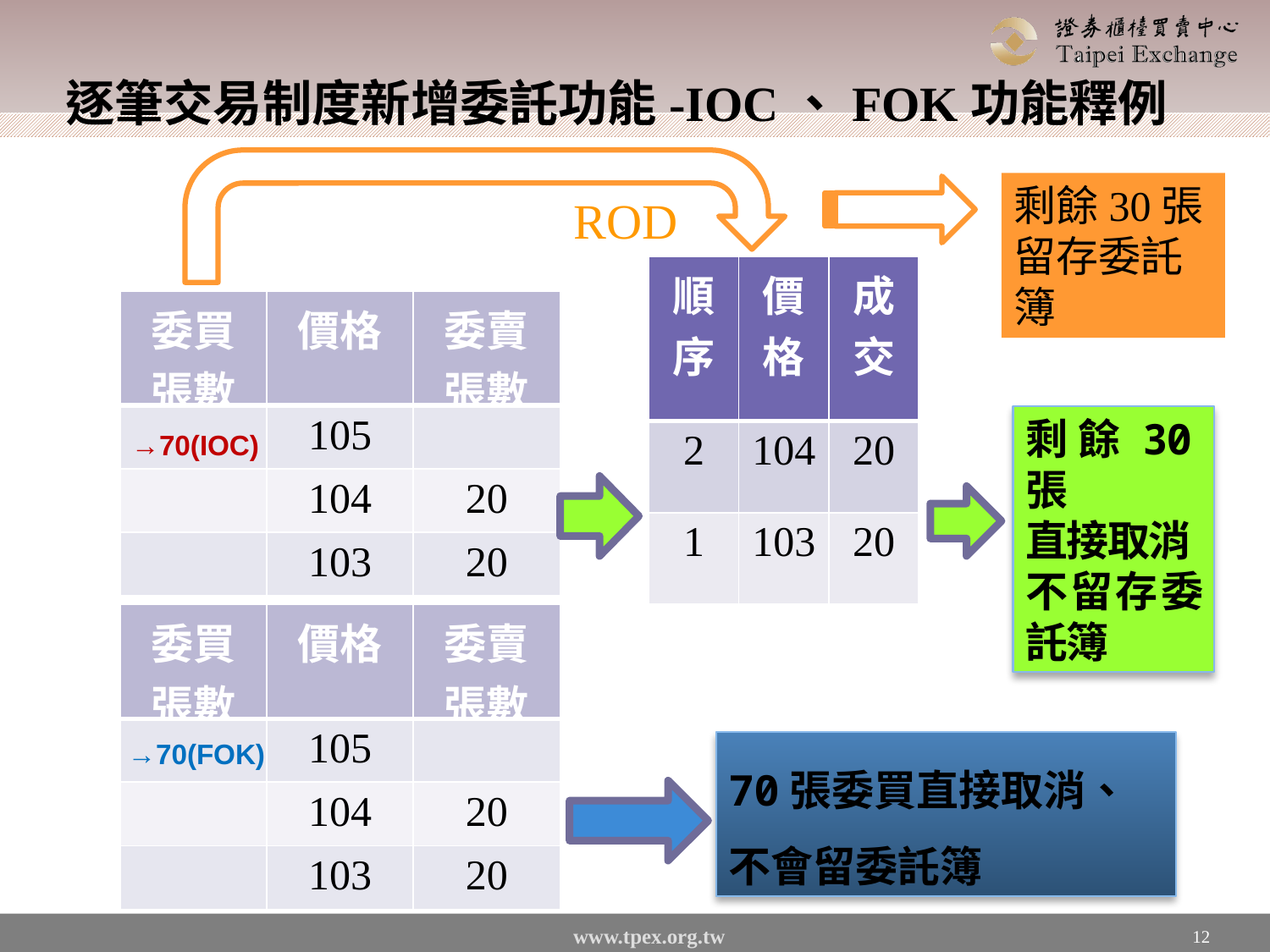

# 逐筆交易制度新增委託功能-IOC、FOK功能釋例

剩餘30張
留存委託簿

ROD
| 順序 | 價格 | 成交 |
| --- | --- | --- |
| 2 | 104 | 20 |
| 1 | 103 | 20 |
| 委買張數 | 價格 | 委賣張數 |
| --- | --- | --- |
|  | 105 |  |
|  | 104 | 20 |
|  | 103 | 20 |
剩餘30張
直接取消
不留存委託簿
→70(IOC)

| 委買張數 | 價格 | 委賣張數 |
| --- | --- | --- |
|  | 105 |  |
|  | 104 | 20 |
|  | 103 | 20 |
→70(FOK)
70張委買直接取消、
不會留委託簿

12